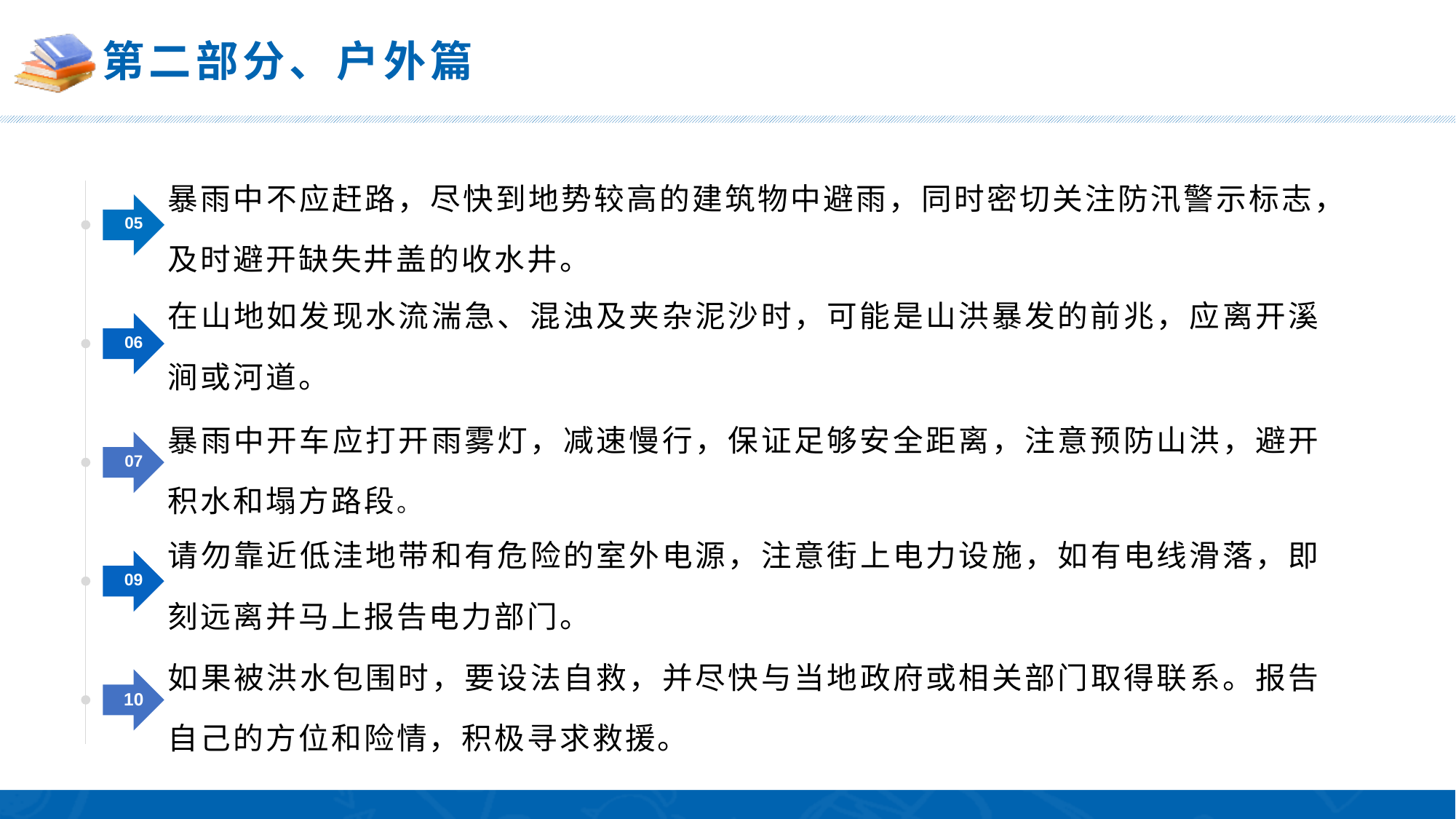

暴雨中不应赶路，尽快到地势较高的建筑物中避雨，同时密切关注防汛警示标志，及时避开缺失井盖的收水井。

05

在山地如发现水流湍急、混浊及夹杂泥沙时，可能是山洪暴发的前兆，应离开溪涧或河道。

06

暴雨中开车应打开雨雾灯，减速慢行，保证足够安全距离，注意预防山洪，避开积水和塌方路段。

07

请勿靠近低洼地带和有危险的室外电源，注意街上电力设施，如有电线滑落，即刻远离并马上报告电力部门。

09

如果被洪水包围时，要设法自救，并尽快与当地政府或相关部门取得联系。报告自己的方位和险情，积极寻求救援。‍

10